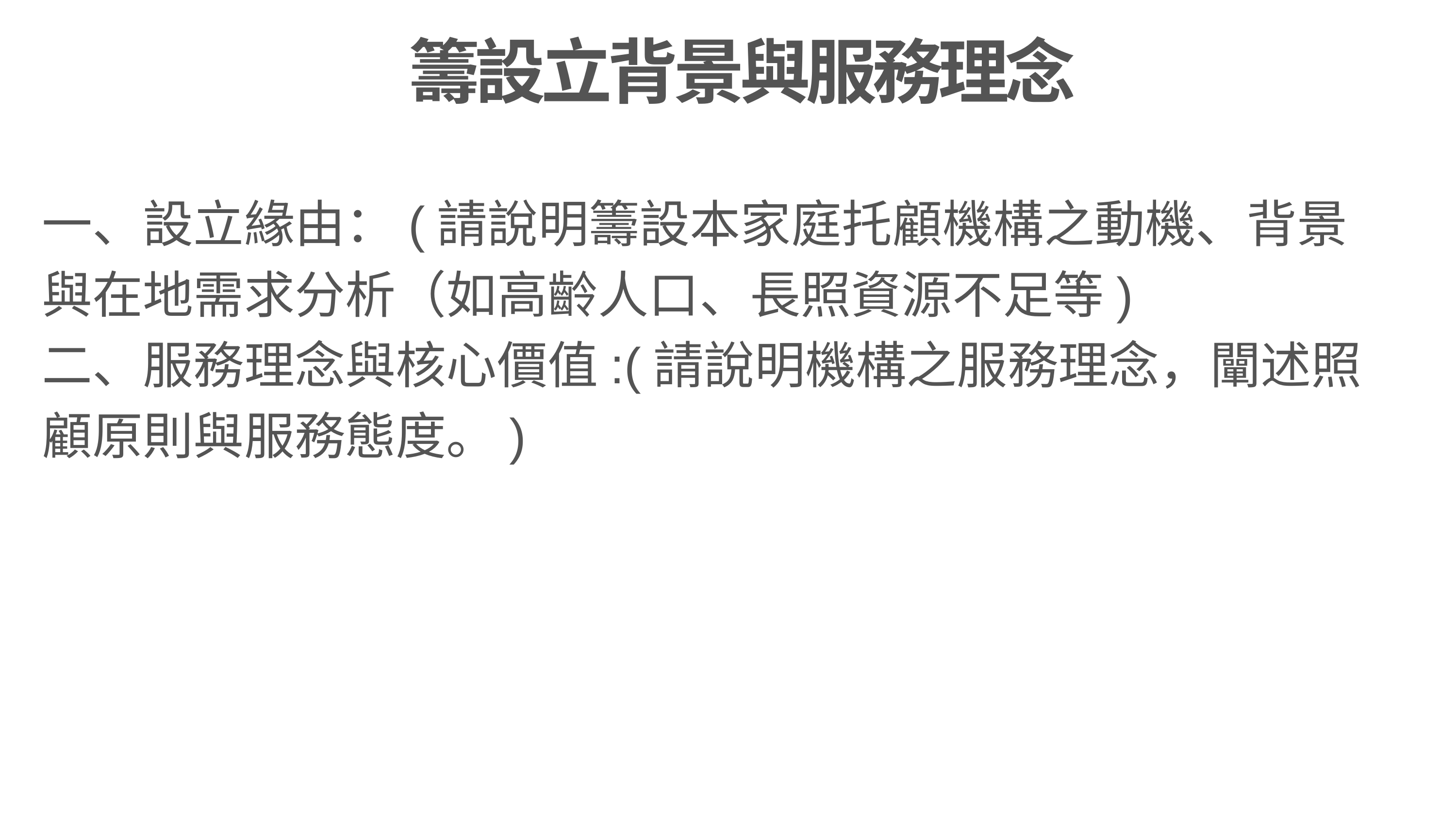

籌設立背景與服務理念
一、設立緣由：(請說明籌設本家庭托顧機構之動機、背景與在地需求分析（如高齡人口、長照資源不足等)
二、服務理念與核心價值:(請說明機構之服務理念，闡述照顧原則與服務態度。)